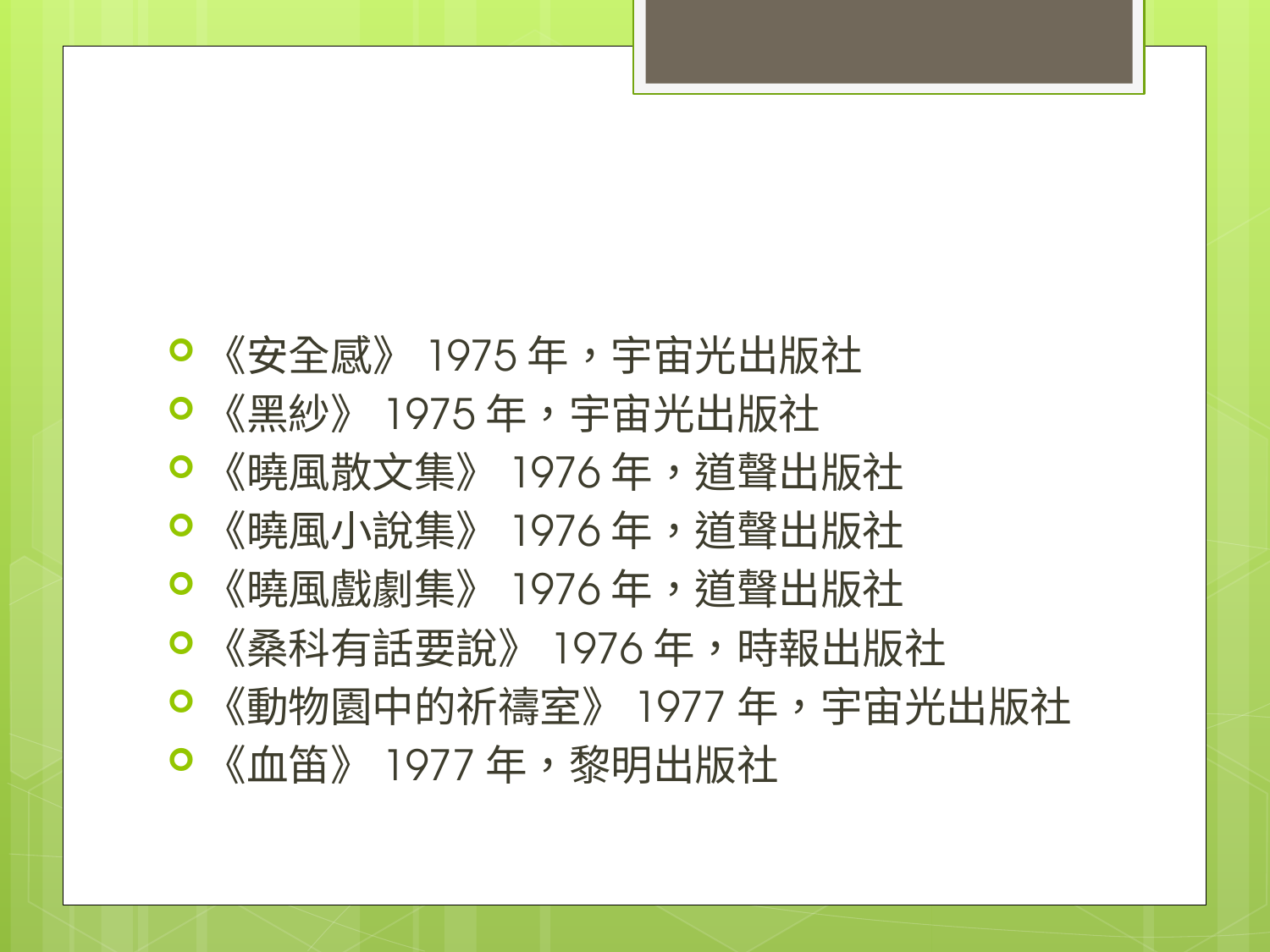

#
《安全感》1975年，宇宙光出版社
《黑紗》1975年，宇宙光出版社
《曉風散文集》1976年，道聲出版社
《曉風小說集》1976年，道聲出版社
《曉風戲劇集》1976年，道聲出版社
《桑科有話要說》1976年，時報出版社
《動物園中的祈禱室》1977年，宇宙光出版社
《血笛》1977年，黎明出版社